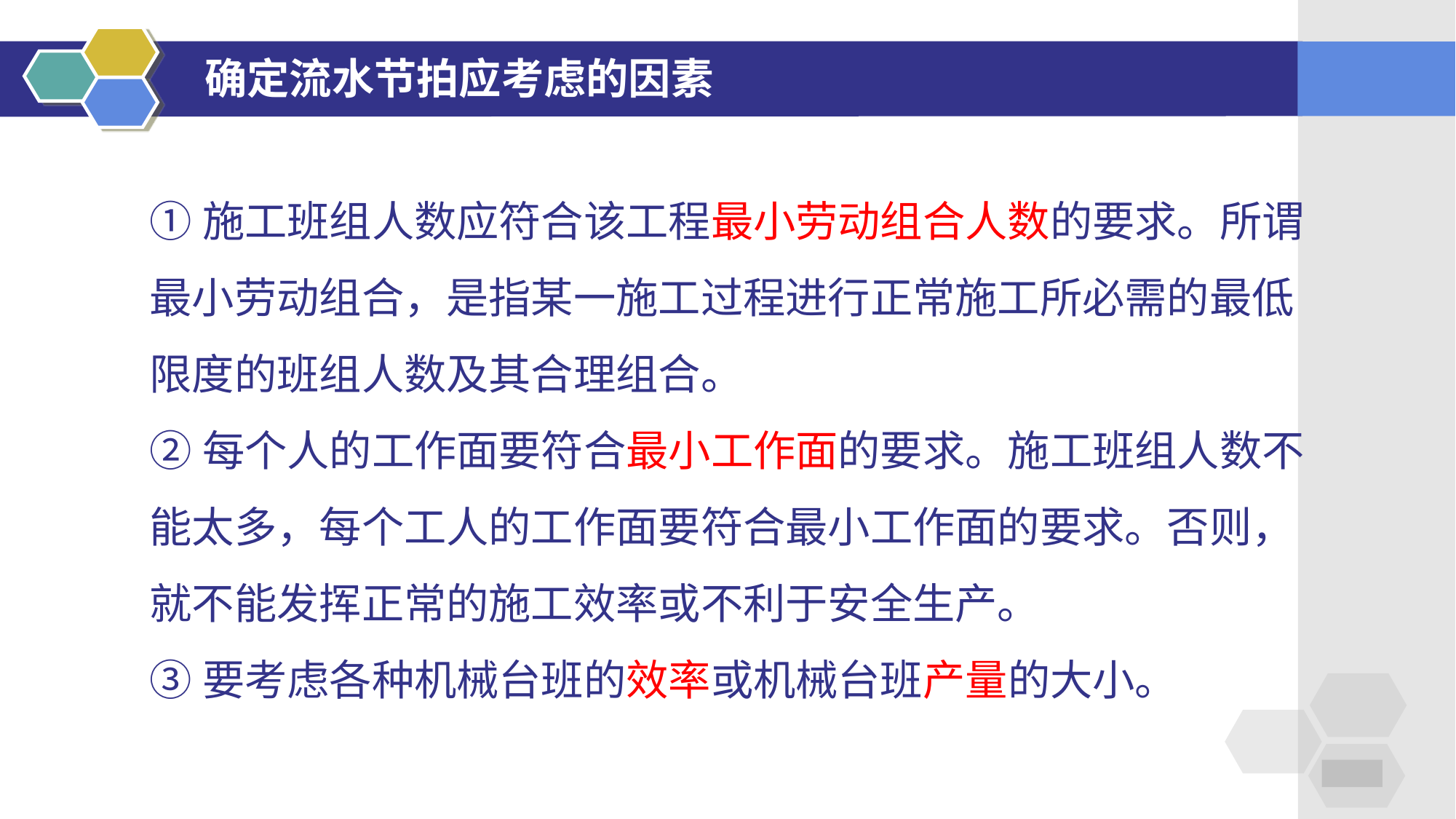

# 确定流水节拍应考虑的因素
①施工班组人数应符合该工程最小劳动组合人数的要求。所谓最小劳动组合，是指某一施工过程进行正常施工所必需的最低限度的班组人数及其合理组合。
②每个人的工作面要符合最小工作面的要求。施工班组人数不能太多，每个工人的工作面要符合最小工作面的要求。否则，就不能发挥正常的施工效率或不利于安全生产。
③要考虑各种机械台班的效率或机械台班产量的大小。

6